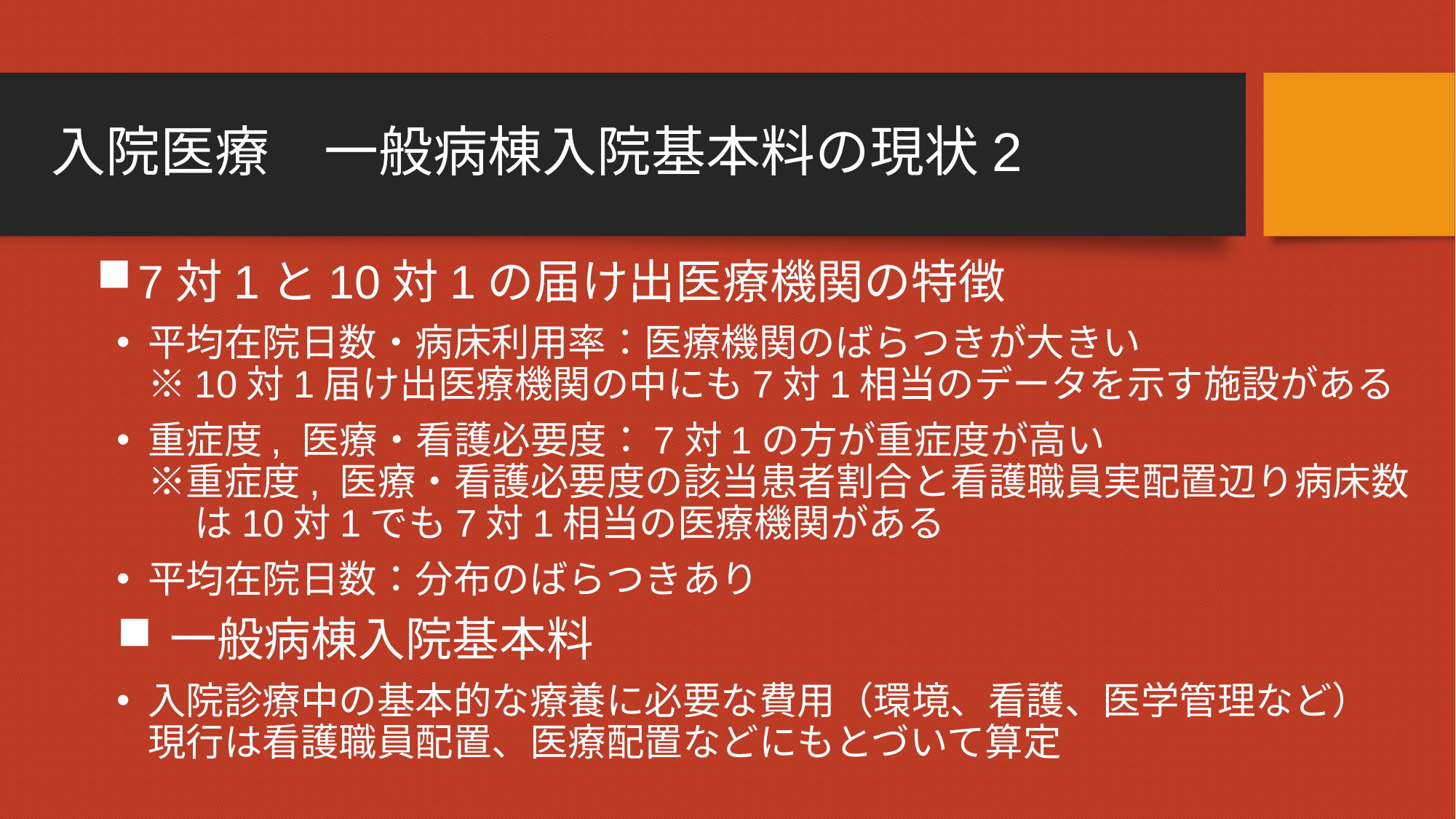

# 入院医療　一般病棟入院基本料の現状2
7対1と10対1の届け出医療機関の特徴
平均在院日数・病床利用率：医療機関のばらつきが大きい
※10対1届け出医療機関の中にも7対1相当のデータを示す施設がある
重症度, 医療・看護必要度：7対1の方が重症度が高い
※重症度, 医療・看護必要度の該当患者割合と看護職員実配置辺り病床数
　 は10対1でも7対1相当の医療機関がある
平均在院日数：分布のばらつきあり
一般病棟入院基本料
入院診療中の基本的な療養に必要な費用（環境、看護、医学管理など）
現行は看護職員配置、医療配置などにもとづいて算定